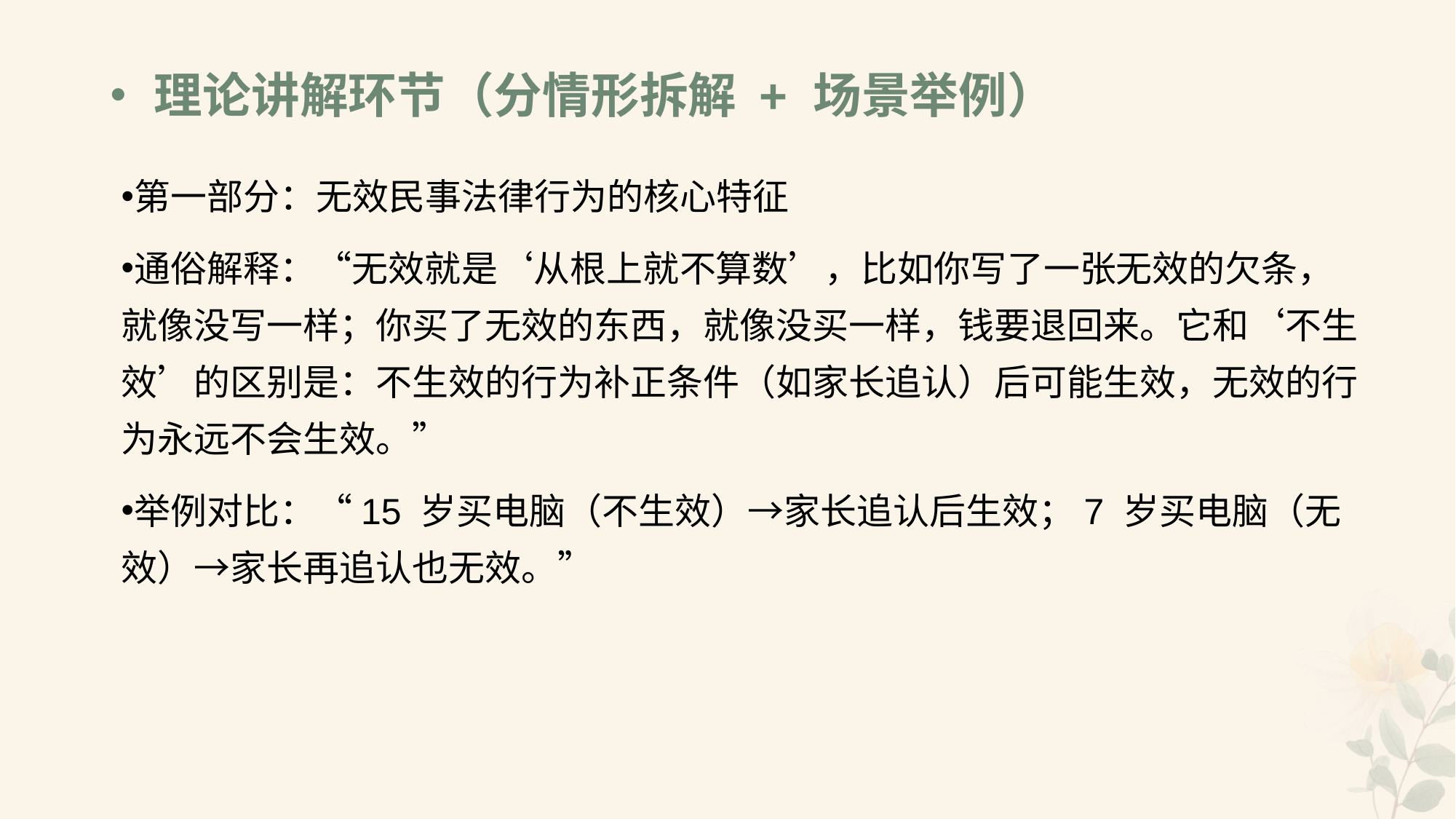

# •理论讲解环节（分情形拆解 + 场景举例）
第一部分：无效民事法律行为的核心特征
通俗解释：“无效就是‘从根上就不算数’，比如你写了一张无效的欠条，就像没写一样；你买了无效的东西，就像没买一样，钱要退回来。它和‘不生效’的区别是：不生效的行为补正条件（如家长追认）后可能生效，无效的行为永远不会生效。”
举例对比：“15 岁买电脑（不生效）→家长追认后生效；7 岁买电脑（无效）→家长再追认也无效。”